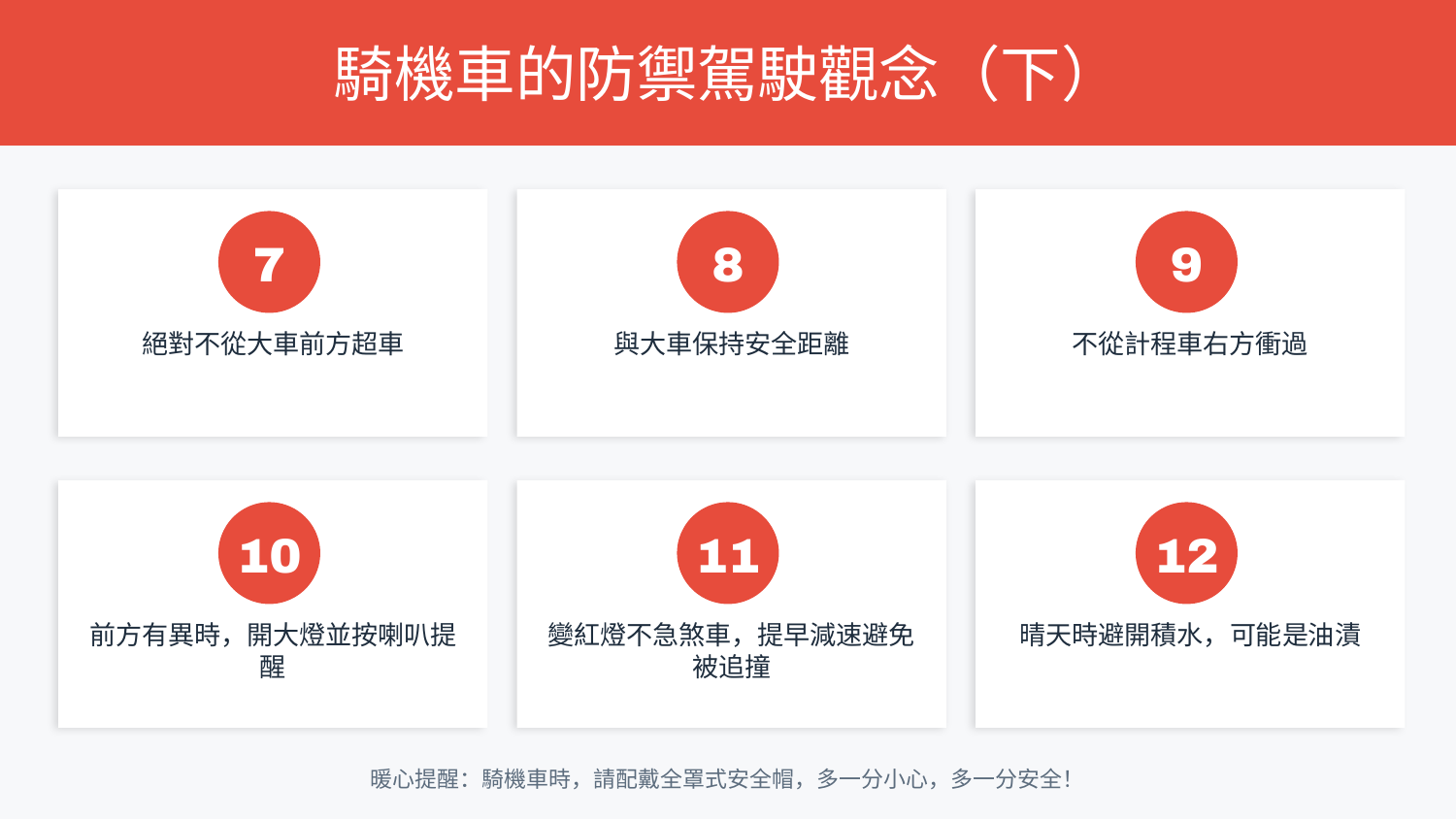

騎機車的防禦駕駛觀念（下）

7

8

9
絕對不從大車前方超車
與大車保持安全距離
不從計程車右方衝過

10

11

12
前方有異時，開大燈並按喇叭提醒
變紅燈不急煞車，提早減速避免被追撞
晴天時避開積水，可能是油漬
暖心提醒：騎機車時，請配戴全罩式安全帽，多一分小心，多一分安全！